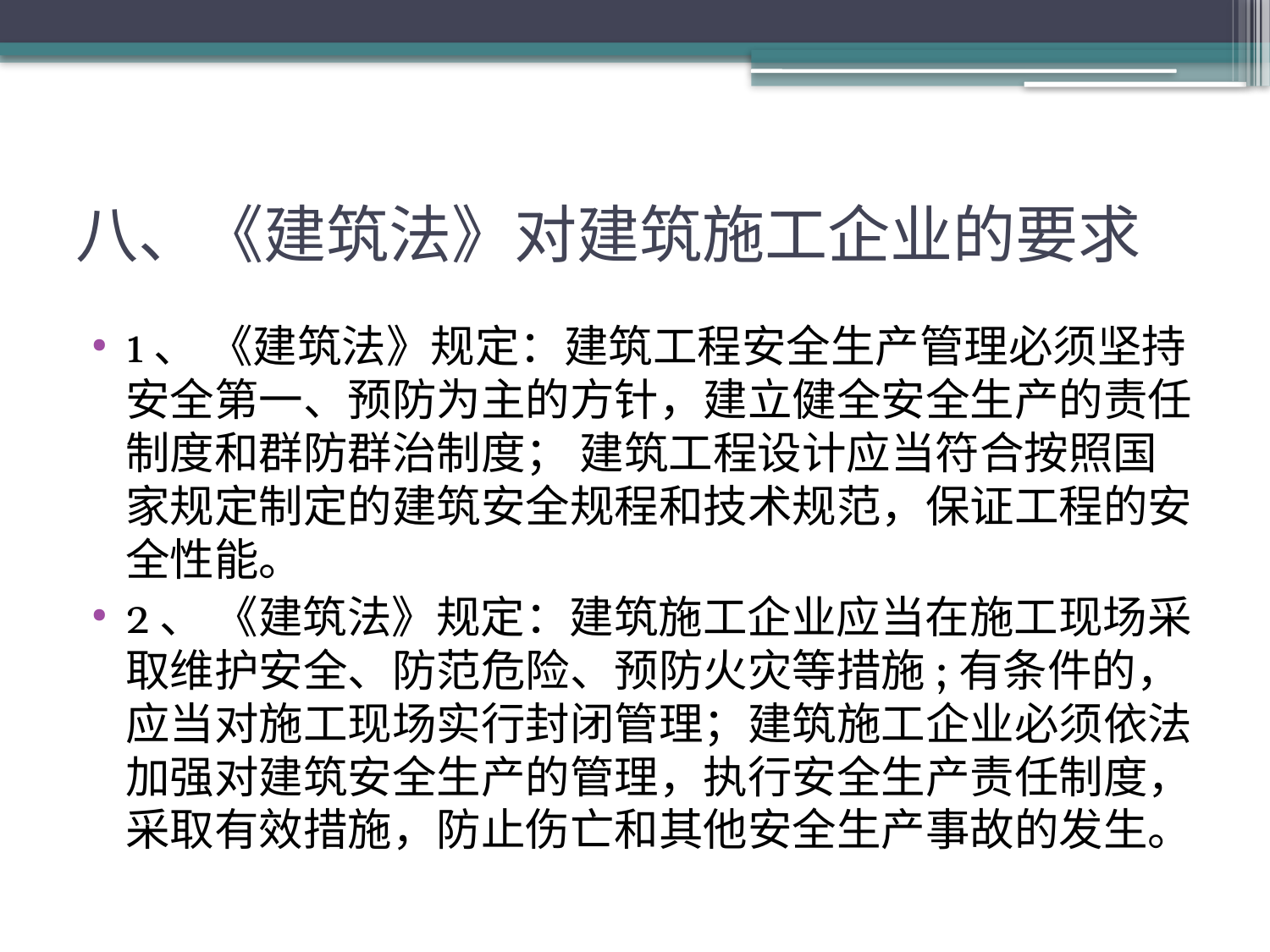

# 八、《建筑法》对建筑施工企业的要求
1、 《建筑法》规定：建筑工程安全生产管理必须坚持安全第一、预防为主的方针，建立健全安全生产的责任制度和群防群治制度； 建筑工程设计应当符合按照国家规定制定的建筑安全规程和技术规范，保证工程的安全性能。
2、 《建筑法》规定：建筑施工企业应当在施工现场采取维护安全、防范危险、预防火灾等措施;有条件的，应当对施工现场实行封闭管理；建筑施工企业必须依法加强对建筑安全生产的管理，执行安全生产责任制度，采取有效措施，防止伤亡和其他安全生产事故的发生。